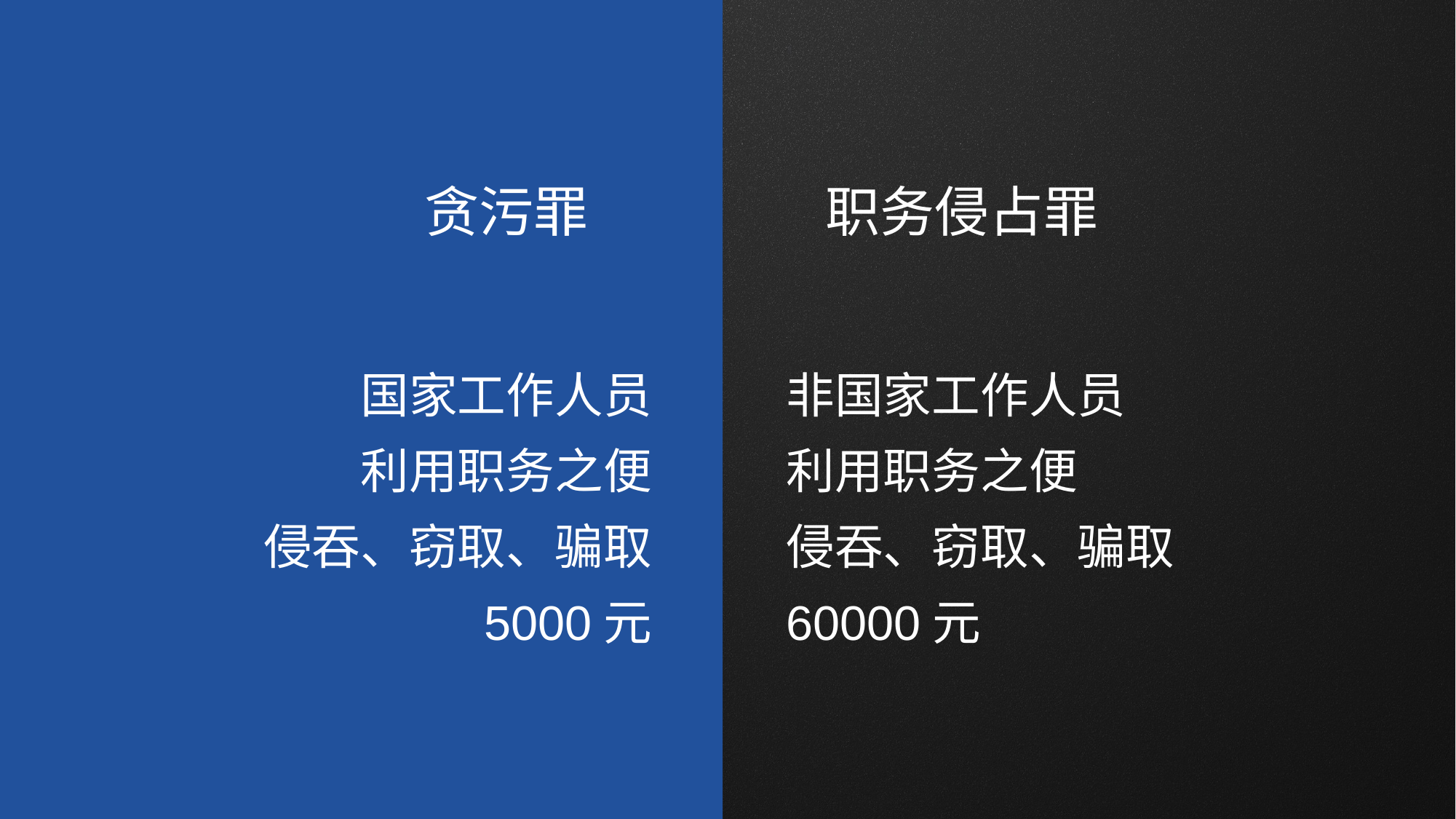

贪污罪
职务侵占罪
国家工作人员
利用职务之便
侵吞、窃取、骗取
5000元
非国家工作人员
利用职务之便
侵吞、窃取、骗取
60000元